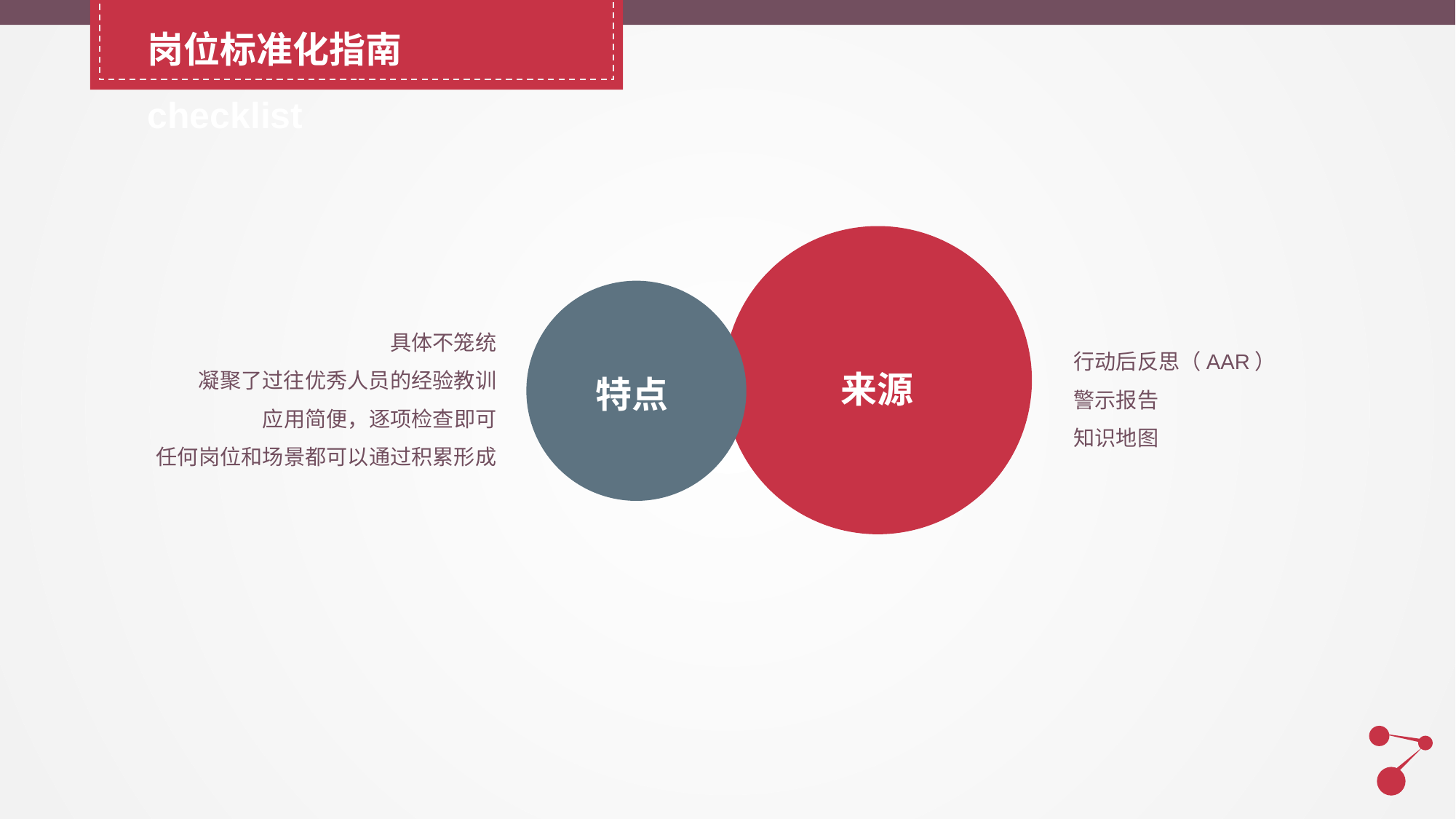

岗位标准化指南checklist

具体不笼统
凝聚了过往优秀人员的经验教训
应用简便，逐项检查即可
任何岗位和场景都可以通过积累形成
行动后反思（AAR）
警示报告
知识地图
来源
特点